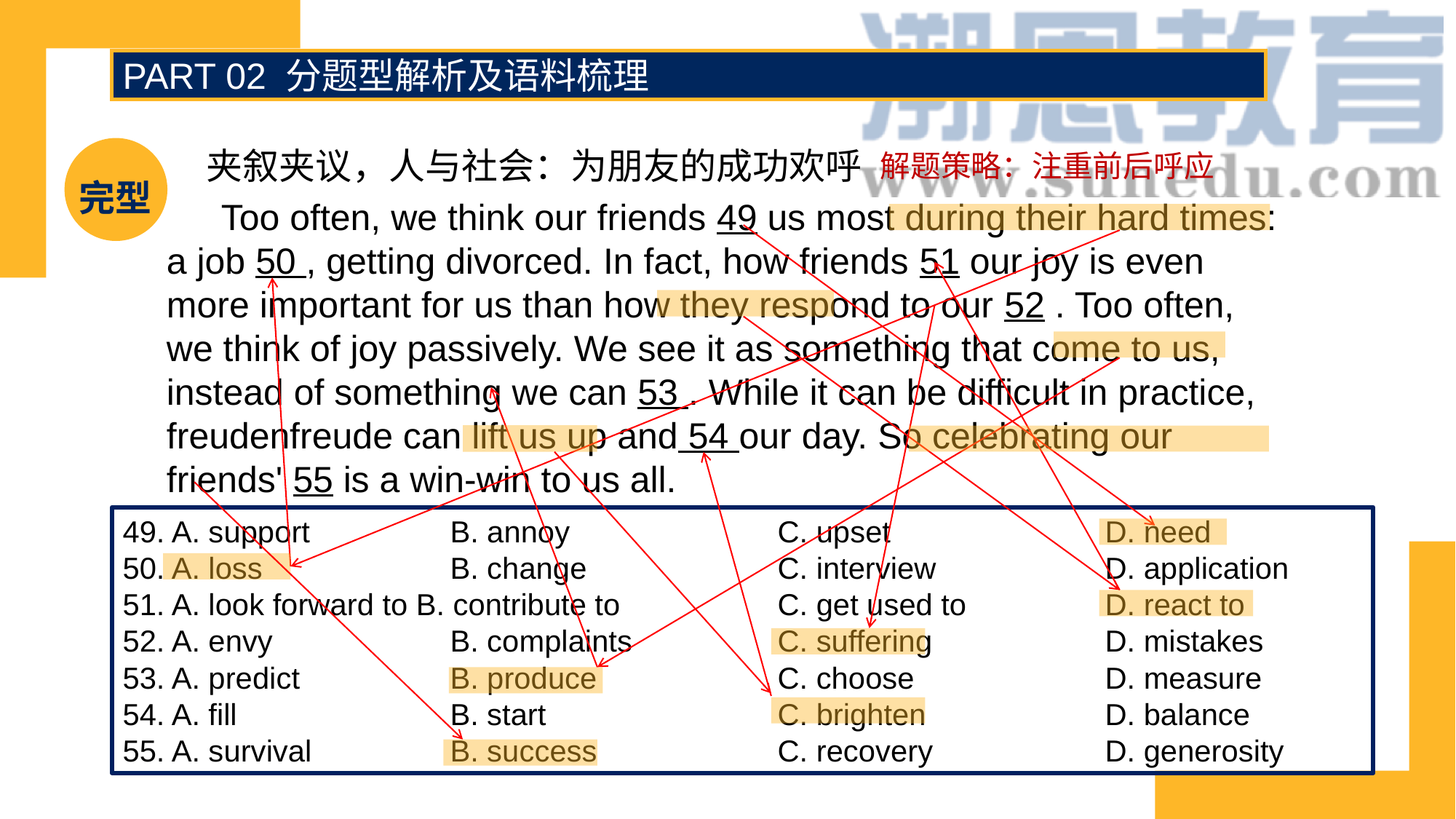

PART 02 分题型解析及语料梳理

夹叙夹议，人与社会：为朋友的成功欢呼
解题策略：注重前后呼应
完型
Too often, we think our friends 49 us most during their hard times: a job 50 , getting divorced. In fact, how friends 51 our joy is even more important for us than how they respond to our 52 . Too often, we think of joy passively. We see it as something that come to us, instead of something we can 53 . While it can be difficult in practice, freudenfreude can lift us up and 54 our day. So celebrating our friends' 55 is a win-win to us all.

49. A. support 		B. annoy 		C. upset 		D. need
50. A. loss 		B. change	 	C. interview 		D. application
51. A. look forward to B. contribute to 		C. get used to 		D. react to
52. A. envy 		B. complaints 		C. suffering 		D. mistakes
53. A. predict 		B. produce 		C. choose 		D. measure
54. A. fill 		B. start 			C. brighten 		D. balance
55. A. survival 		B. success 		C. recovery 		D. generosity